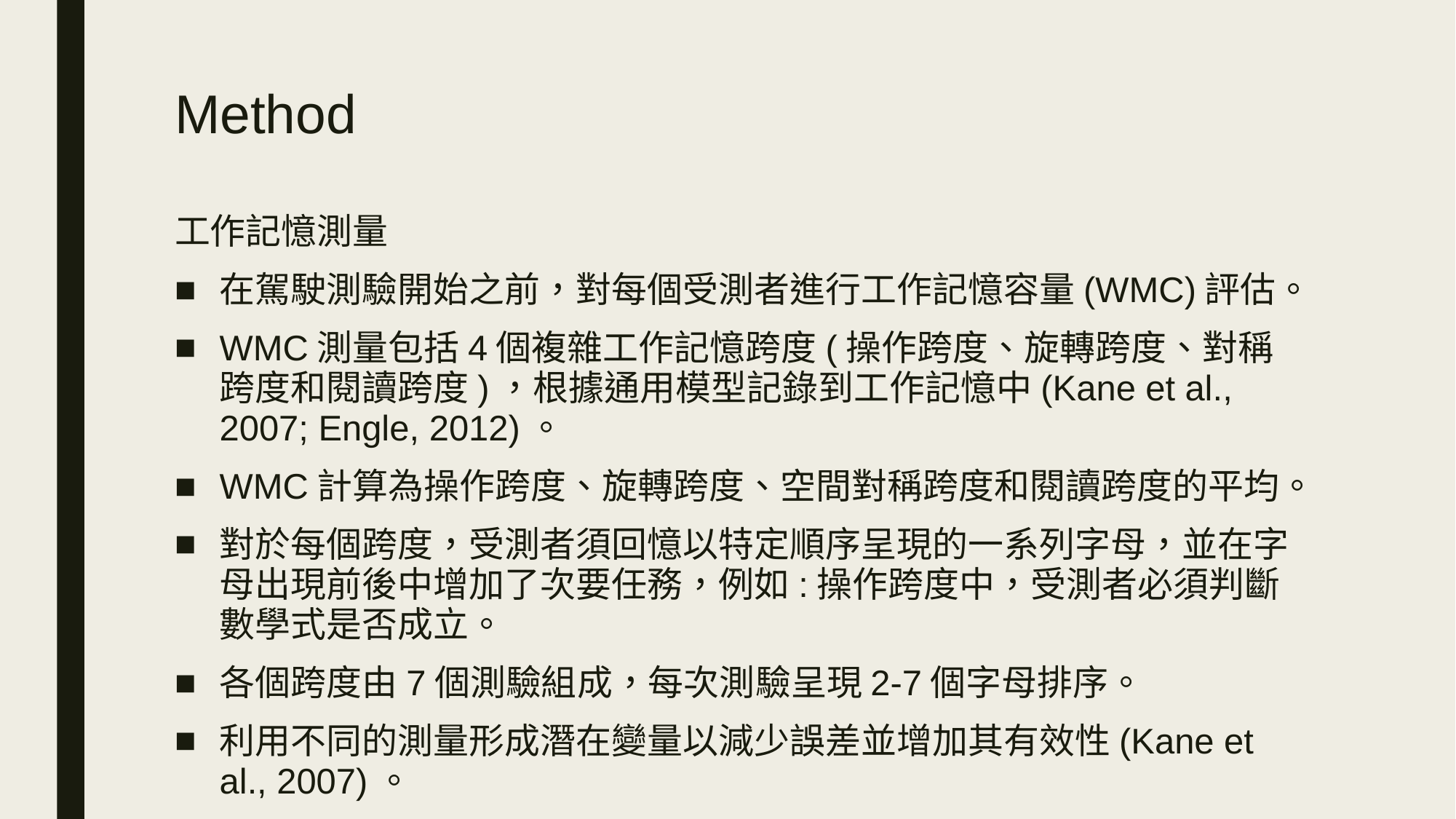

# Method
工作記憶測量
在駕駛測驗開始之前，對每個受測者進行工作記憶容量(WMC)評估。
WMC測量包括4個複雜工作記憶跨度(操作跨度、旋轉跨度、對稱跨度和閱讀跨度)，根據通用模型記錄到工作記憶中(Kane et al., 2007; Engle, 2012)。
WMC計算為操作跨度、旋轉跨度、空間對稱跨度和閱讀跨度的平均。
對於每個跨度，受測者須回憶以特定順序呈現的一系列字母，並在字母出現前後中增加了次要任務，例如:操作跨度中，受測者必須判斷數學式是否成立。
各個跨度由7個測驗組成，每次測驗呈現2-7個字母排序。
利用不同的測量形成潛在變量以減少誤差並增加其有效性(Kane et al., 2007)。